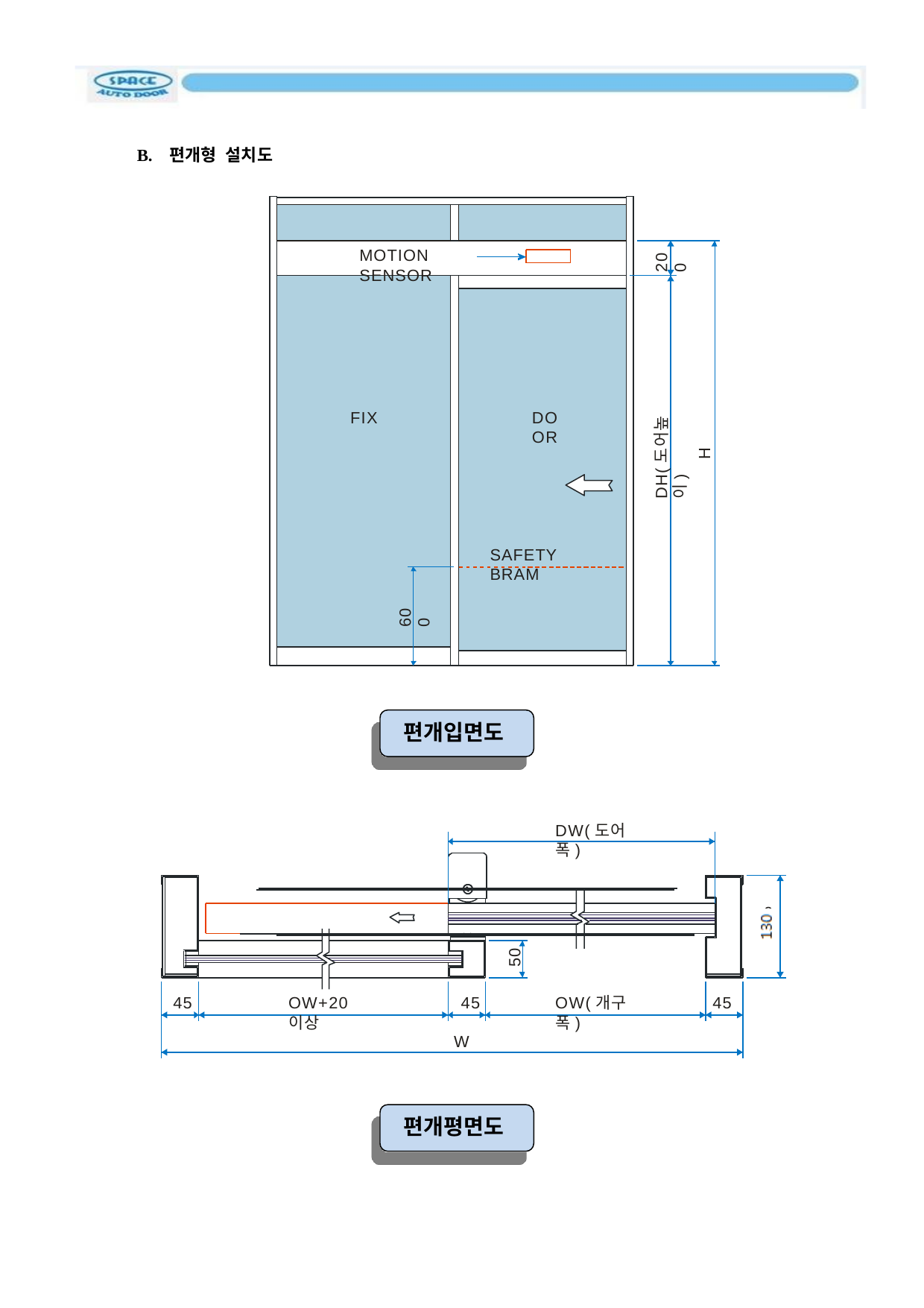

B.   편개형 설치도

20 0
MOTION SENSOR

DH(도어높이)
FIX
DOOR
H

SAFETY BRAM

600

편개입면도

DW(도어폭)

0
2
1

50

45
OW+20이상
45
OW(개구폭)
45

W

편개평면도